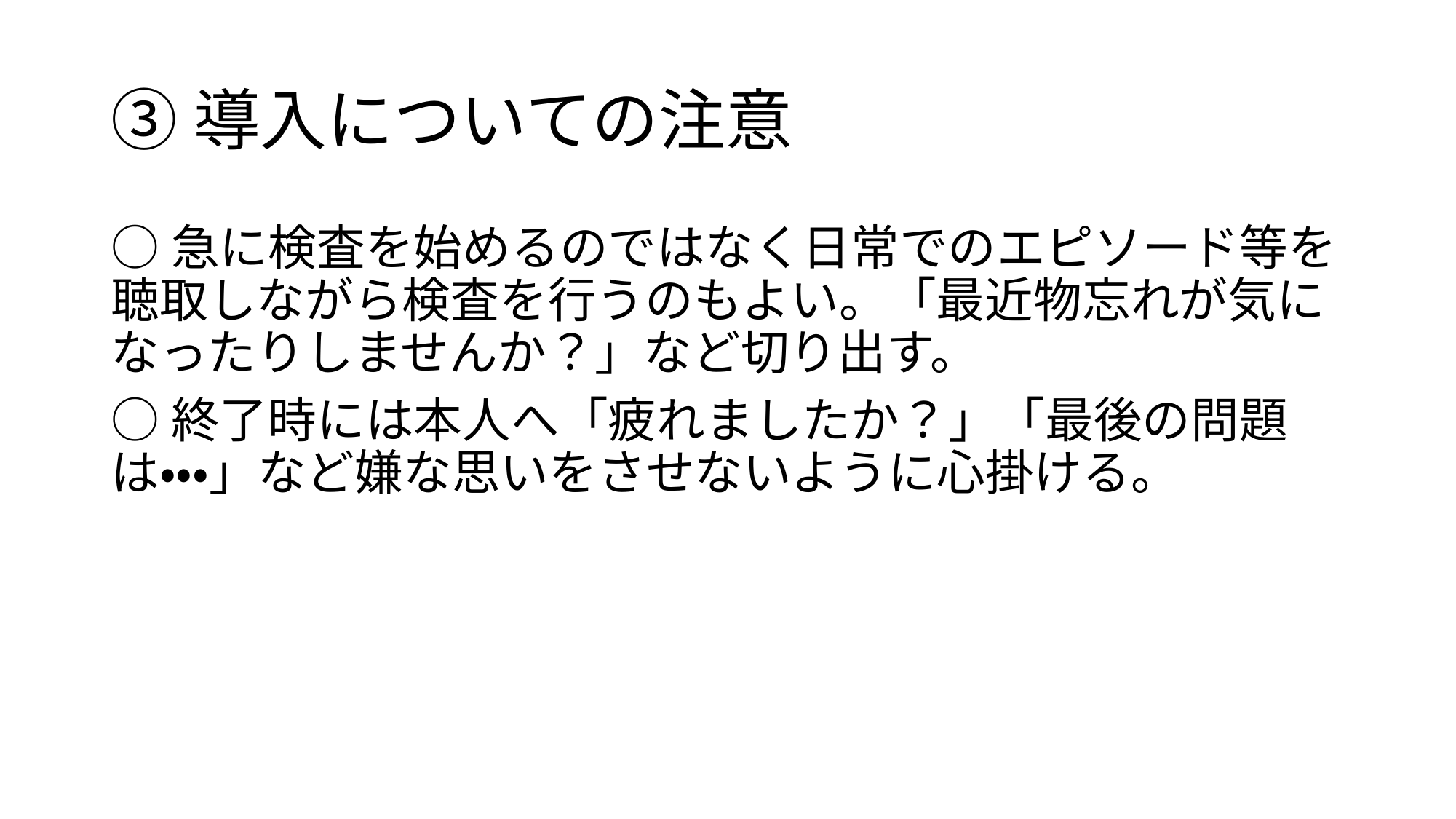

# ③導入についての注意
○急に検査を始めるのではなく日常でのエピソード等を聴取しながら検査を行うのもよい。「最近物忘れが気になったりしませんか？」など切り出す。
○終了時には本人へ「疲れましたか？」「最後の問題は・・・」など嫌な思いをさせないように心掛ける。